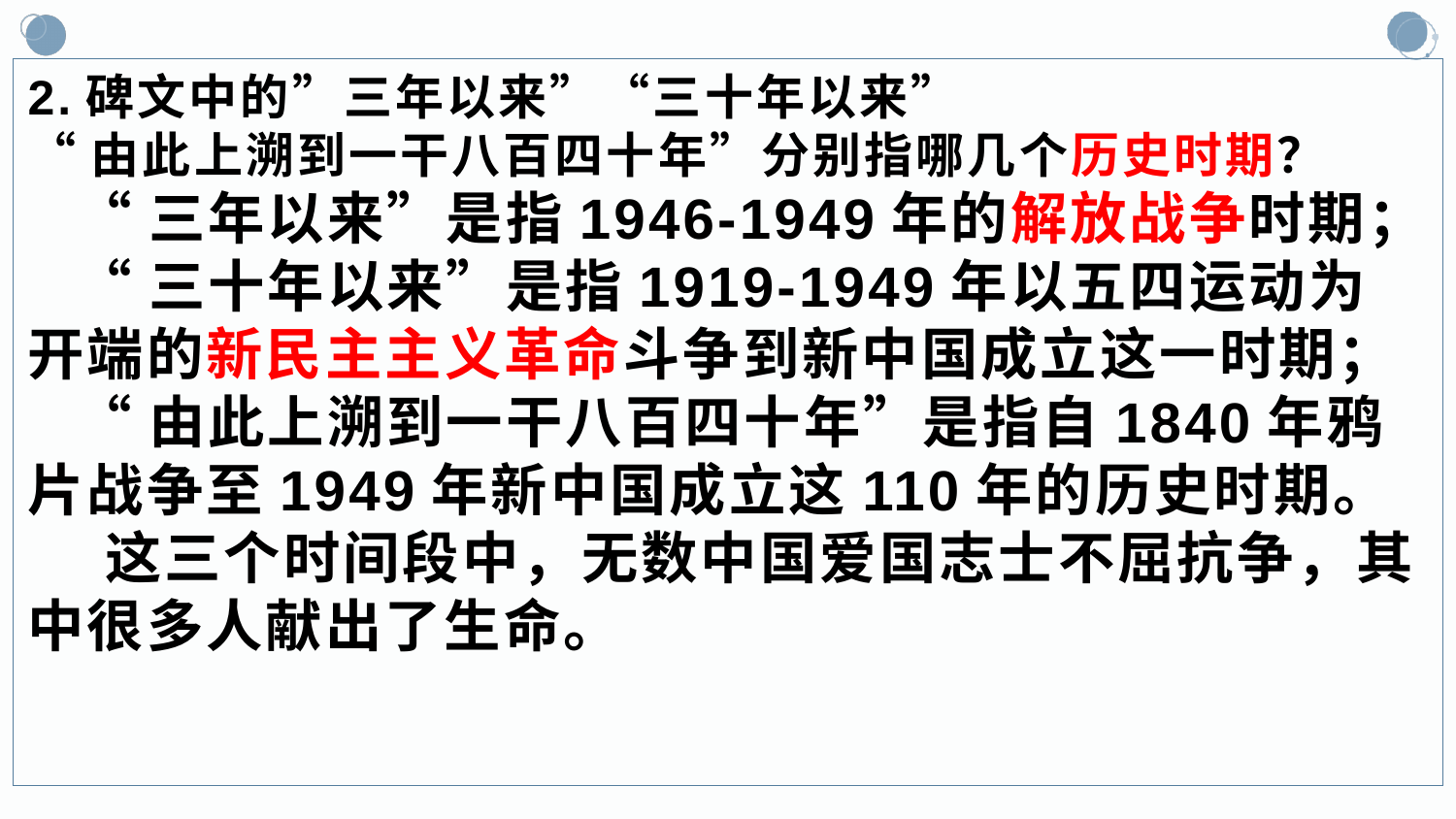

2.碑文中的”三年以来”“三十年以来”
“由此上溯到一干八百四十年”分别指哪几个历史时期？
   “三年以来”是指1946-1949年的解放战争时期；
   “三十年以来”是指1919-1949年以五四运动为
开端的新民主主义革命斗争到新中国成立这一时期；
   “由此上溯到一干八百四十年”是指自1840年鸦片战争至1949年新中国成立这110年的历史时期。
    这三个时间段中，无数中国爱国志士不屈抗争，其中很多人献出了生命。